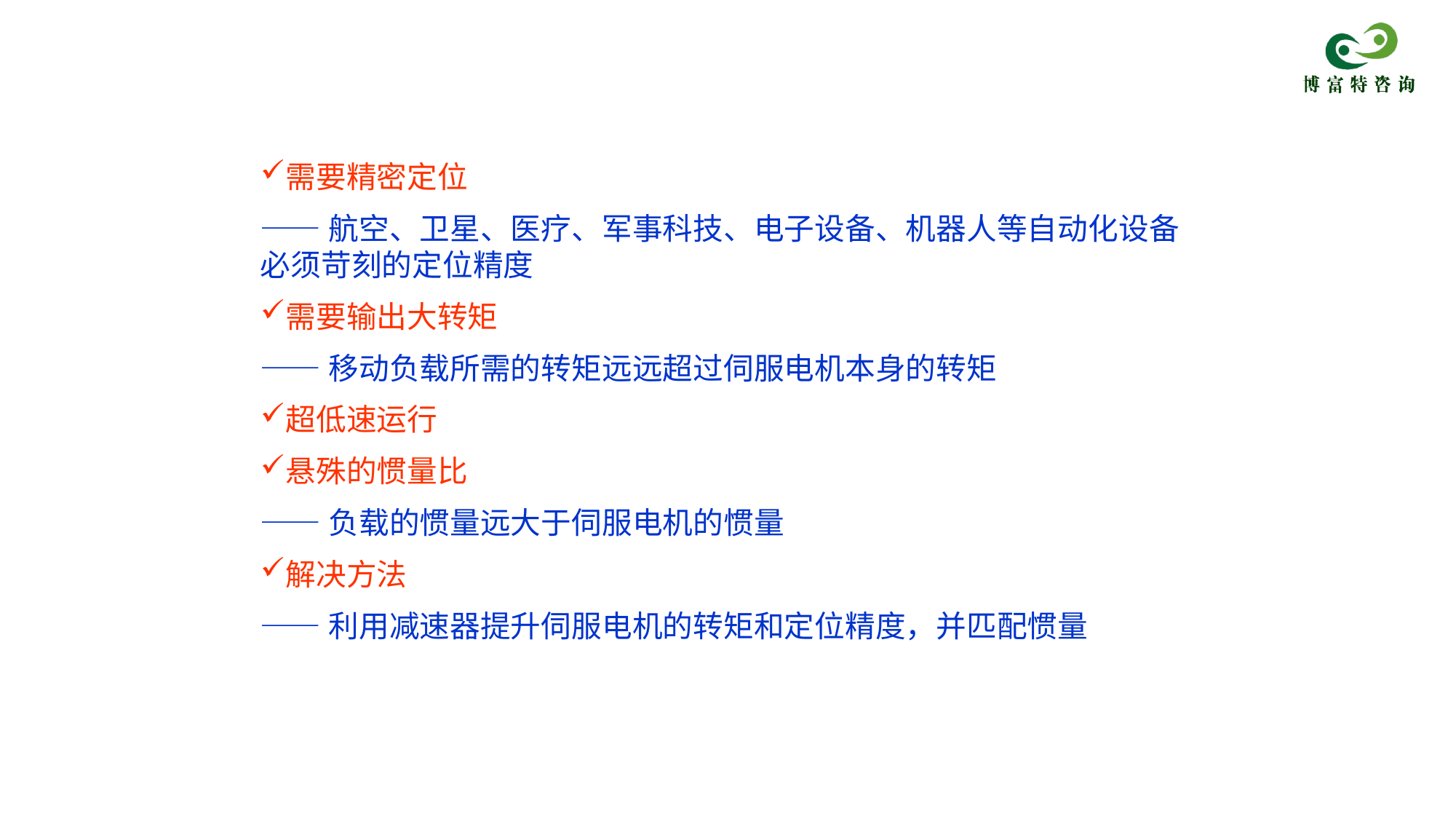

为何选择减速器
需要精密定位
——航空、卫星、医疗、军事科技、电子设备、机器人等自动化设备必须苛刻的定位精度
需要输出大转矩
——移动负载所需的转矩远远超过伺服电机本身的转矩
超低速运行
悬殊的惯量比
——负载的惯量远大于伺服电机的惯量
解决方法
——利用减速器提升伺服电机的转矩和定位精度，并匹配惯量